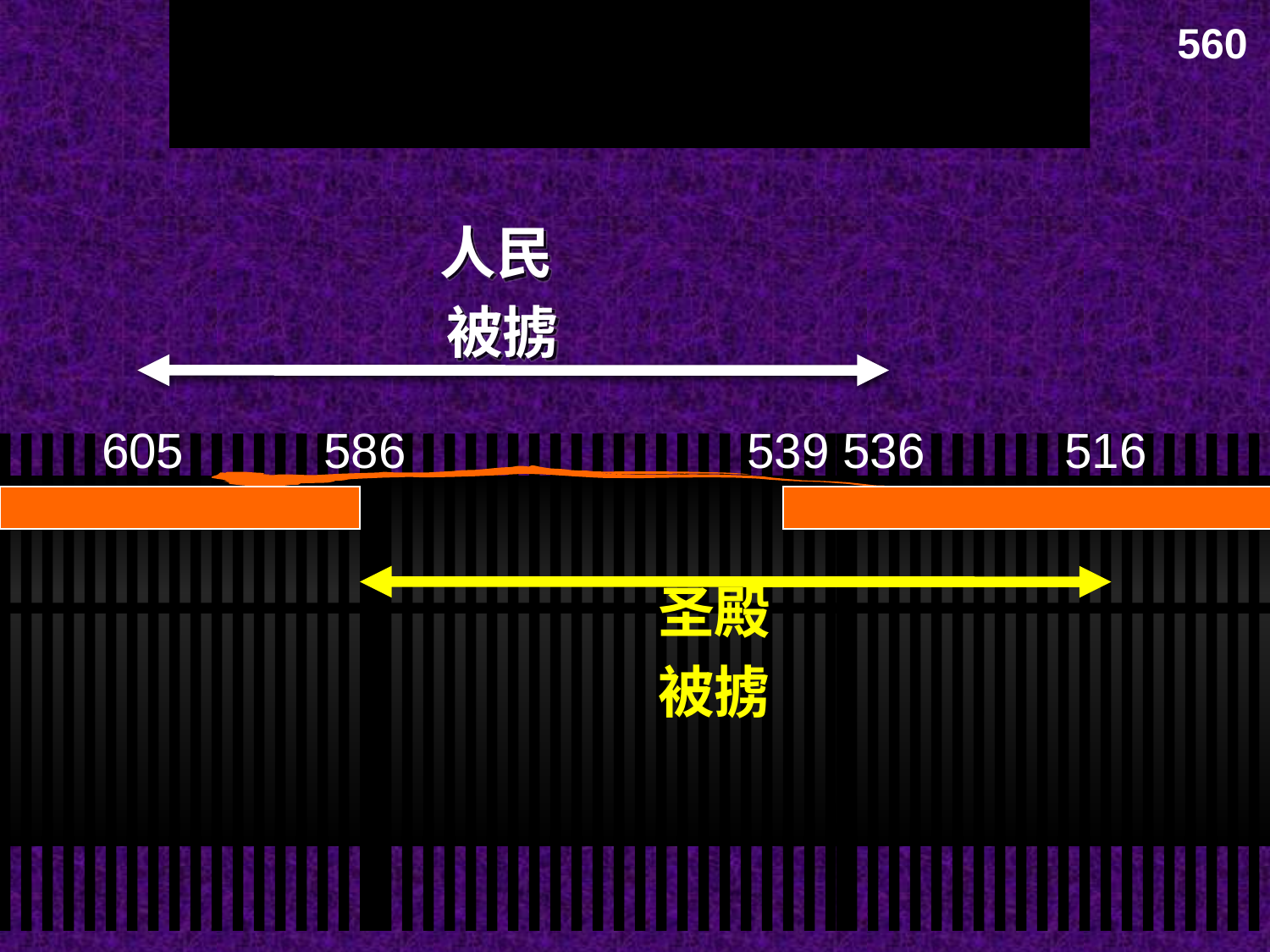

# Two 70-Year Exiles
560
两个70年的被掳时期
人民
被掳

605
586
539
536
516

圣殿
被掳